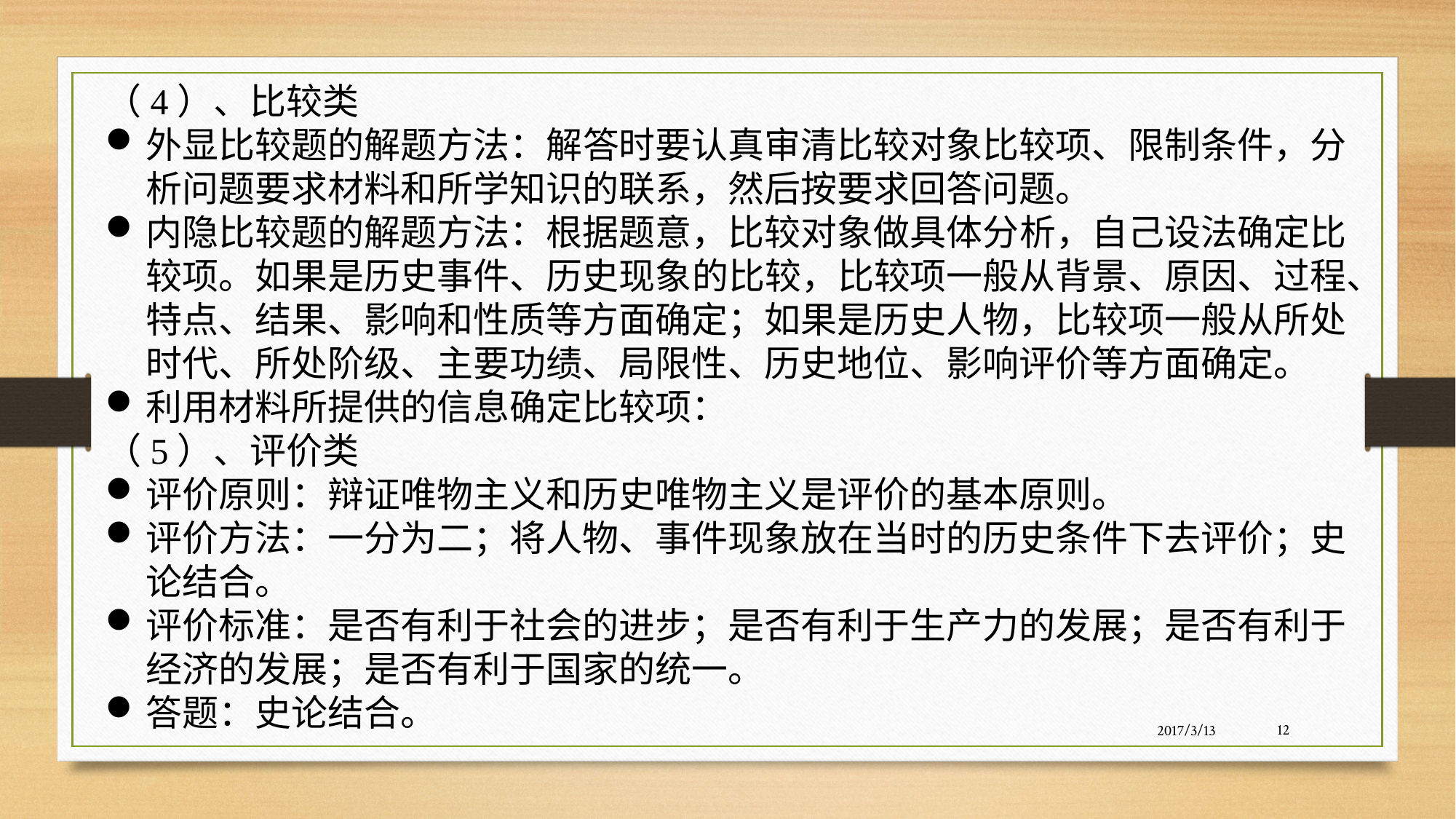

（4）、比较类
外显比较题的解题方法：解答时要认真审清比较对象比较项、限制条件，分析问题要求材料和所学知识的联系，然后按要求回答问题。
内隐比较题的解题方法：根据题意，比较对象做具体分析，自己设法确定比较项。如果是历史事件、历史现象的比较，比较项一般从背景、原因、过程、特点、结果、影响和性质等方面确定；如果是历史人物，比较项一般从所处时代、所处阶级、主要功绩、局限性、历史地位、影响评价等方面确定。
利用材料所提供的信息确定比较项：
（5）、评价类
评价原则：辩证唯物主义和历史唯物主义是评价的基本原则。
评价方法：一分为二；将人物、事件现象放在当时的历史条件下去评价；史论结合。
评价标准：是否有利于社会的进步；是否有利于生产力的发展；是否有利于经济的发展；是否有利于国家的统一。
答题：史论结合。
2017/3/13
12